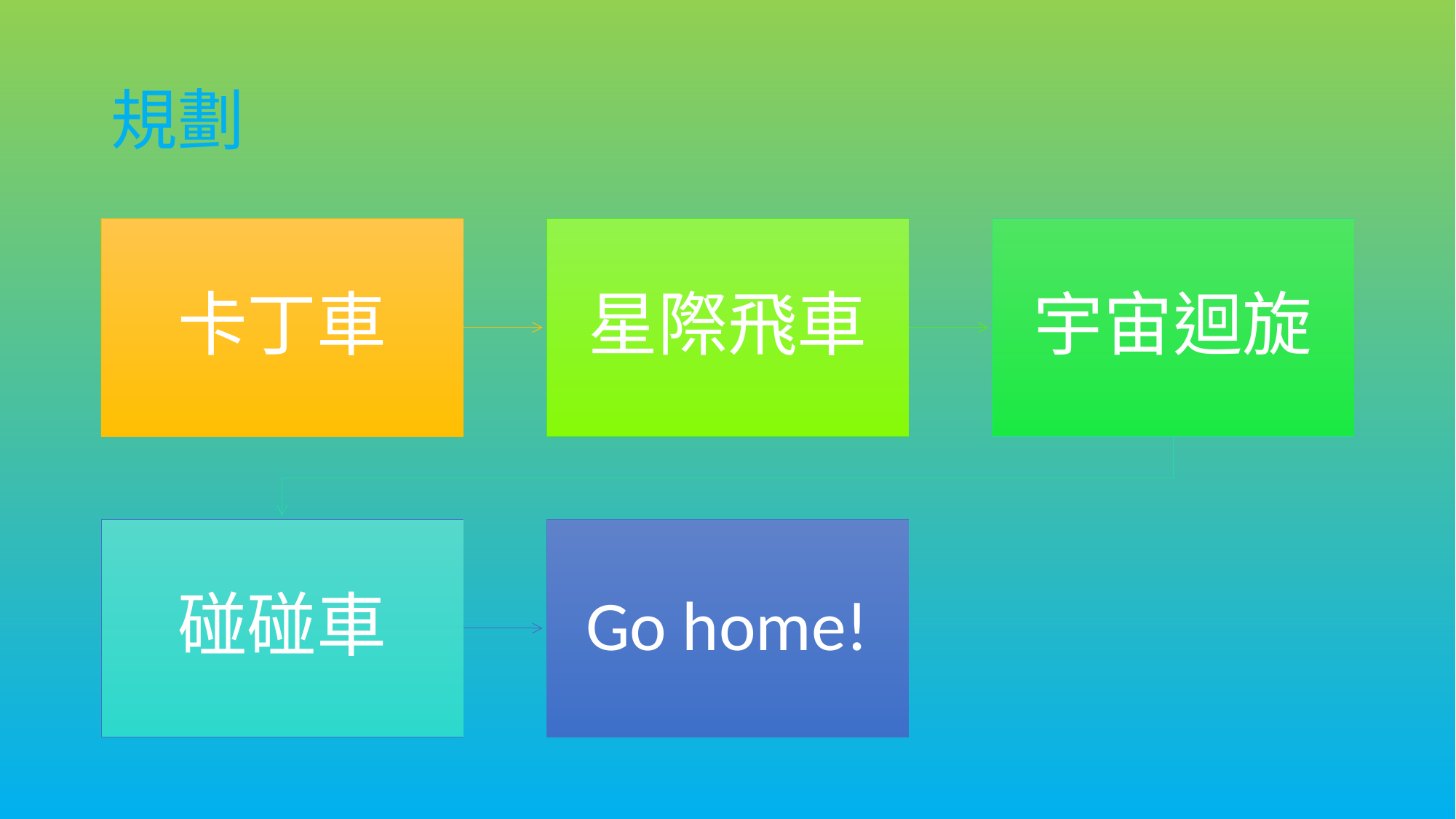

# 規劃

卡丁車

星際飛車

宇宙迴旋

碰碰車
Go home!